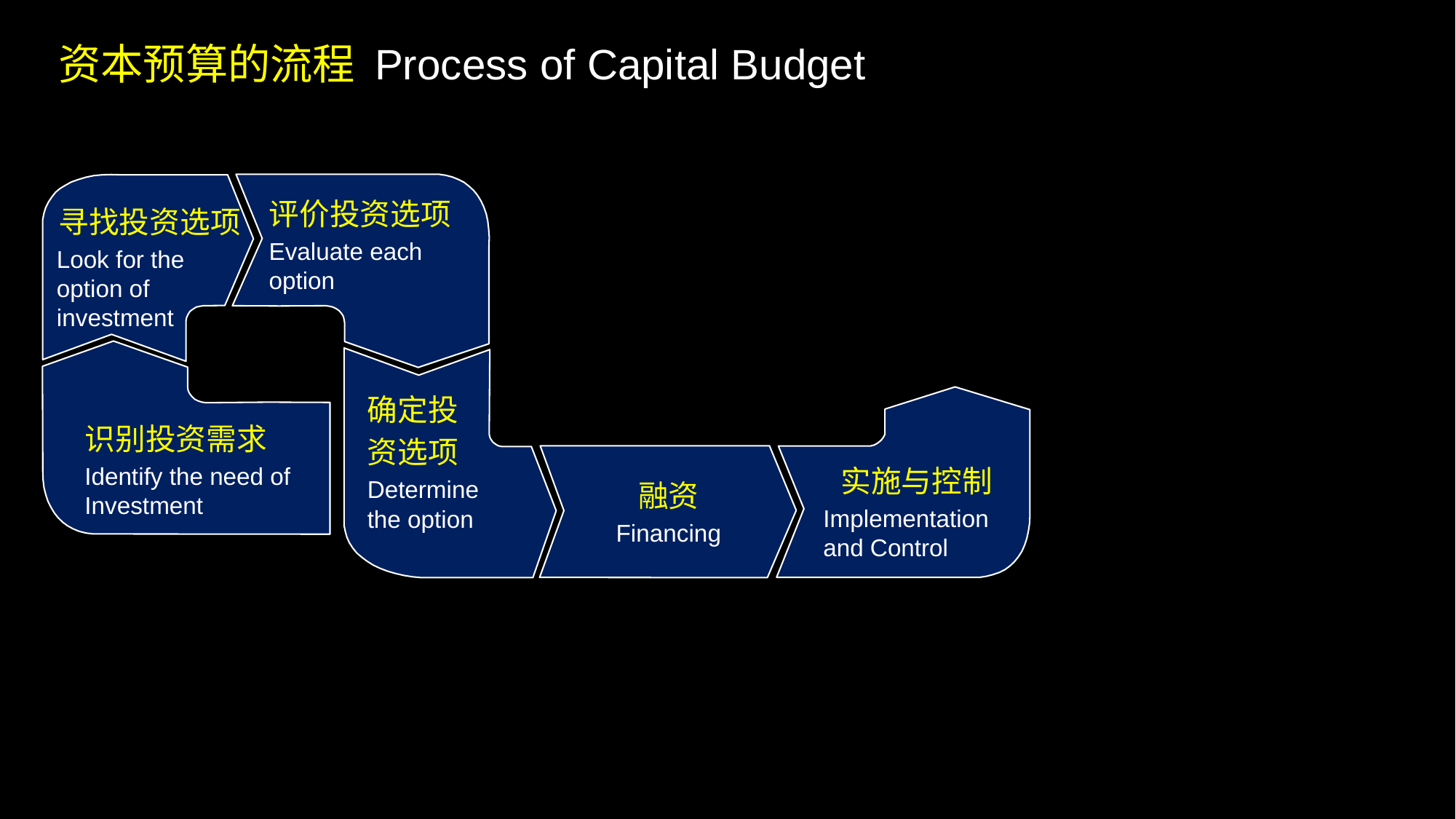

资本预算的流程 Process of Capital Budget

评价投资选项
Evaluate each option
寻找投资选项
Look for the option of investment

确定投
资选项
Determine the option
识别投资需求
Identify the need of Investment

实施与控制
Implementation and Control
融资
Financing